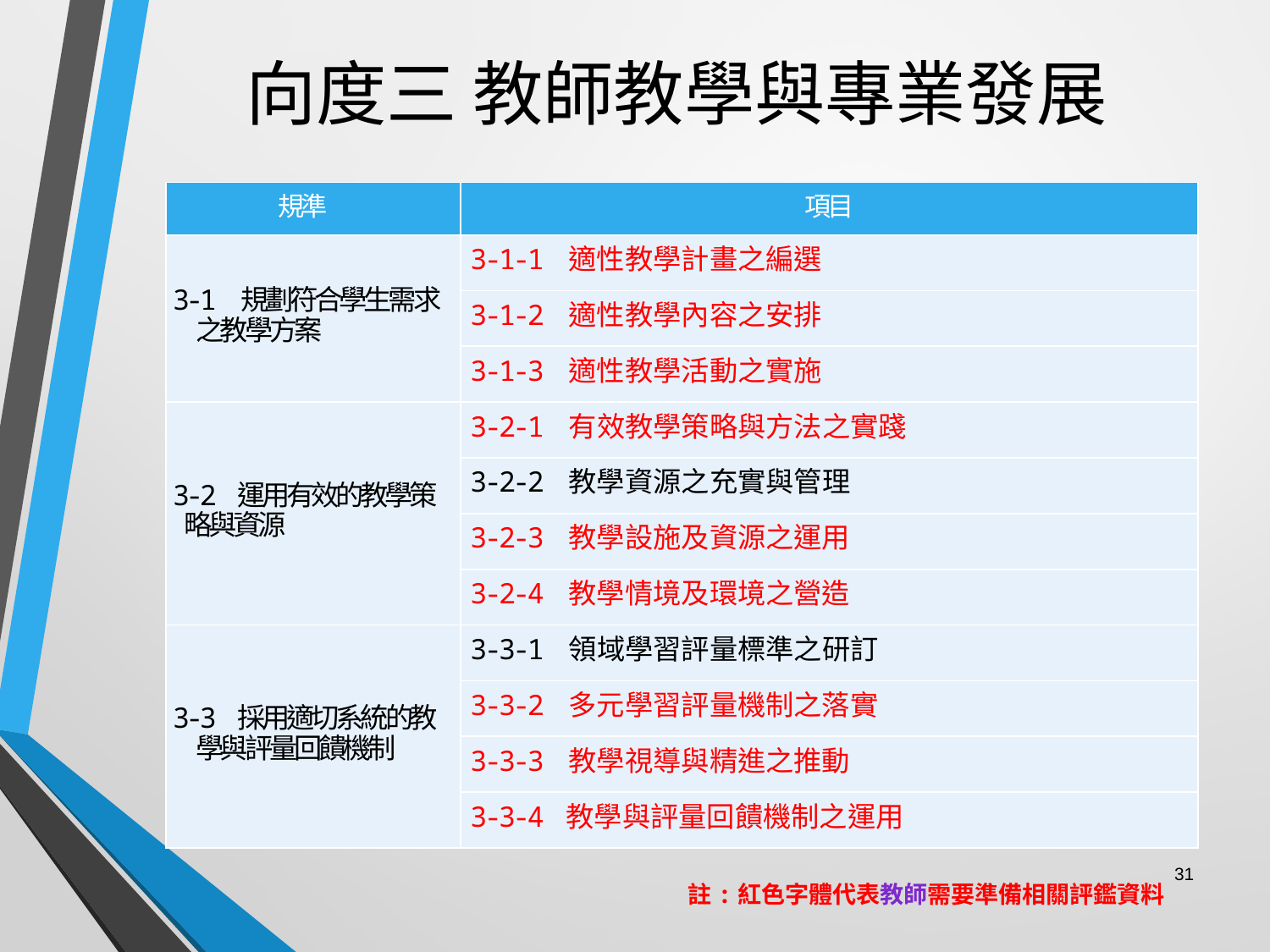

# 向度三 教師教學與專業發展
| 規準 | 項目 |
| --- | --- |
| 3-1 規劃符合學生需求 之教學方案 | 3-1-1 適性教學計畫之編選 |
|  | 3-1-2 適性教學內容之安排 |
|  | 3-1-3 適性教學活動之實施 |
| 3-2 運用有效的教學策 略與資源 | 3-2-1 有效教學策略與方法之實踐 |
|  | 3-2-2 教學資源之充實與管理 |
|  | 3-2-3 教學設施及資源之運用 |
|  | 3-2-4 教學情境及環境之營造 |
| 3-3 採用適切系統的教 學與評量回饋機制 | 3-3-1 領域學習評量標準之研訂 |
|  | 3-3-2 多元學習評量機制之落實 |
|  | 3-3-3 教學視導與精進之推動 |
|  | 3-3-4 教學與評量回饋機制之運用 |
31
註:紅色字體代表教師需要準備相關評鑑資料